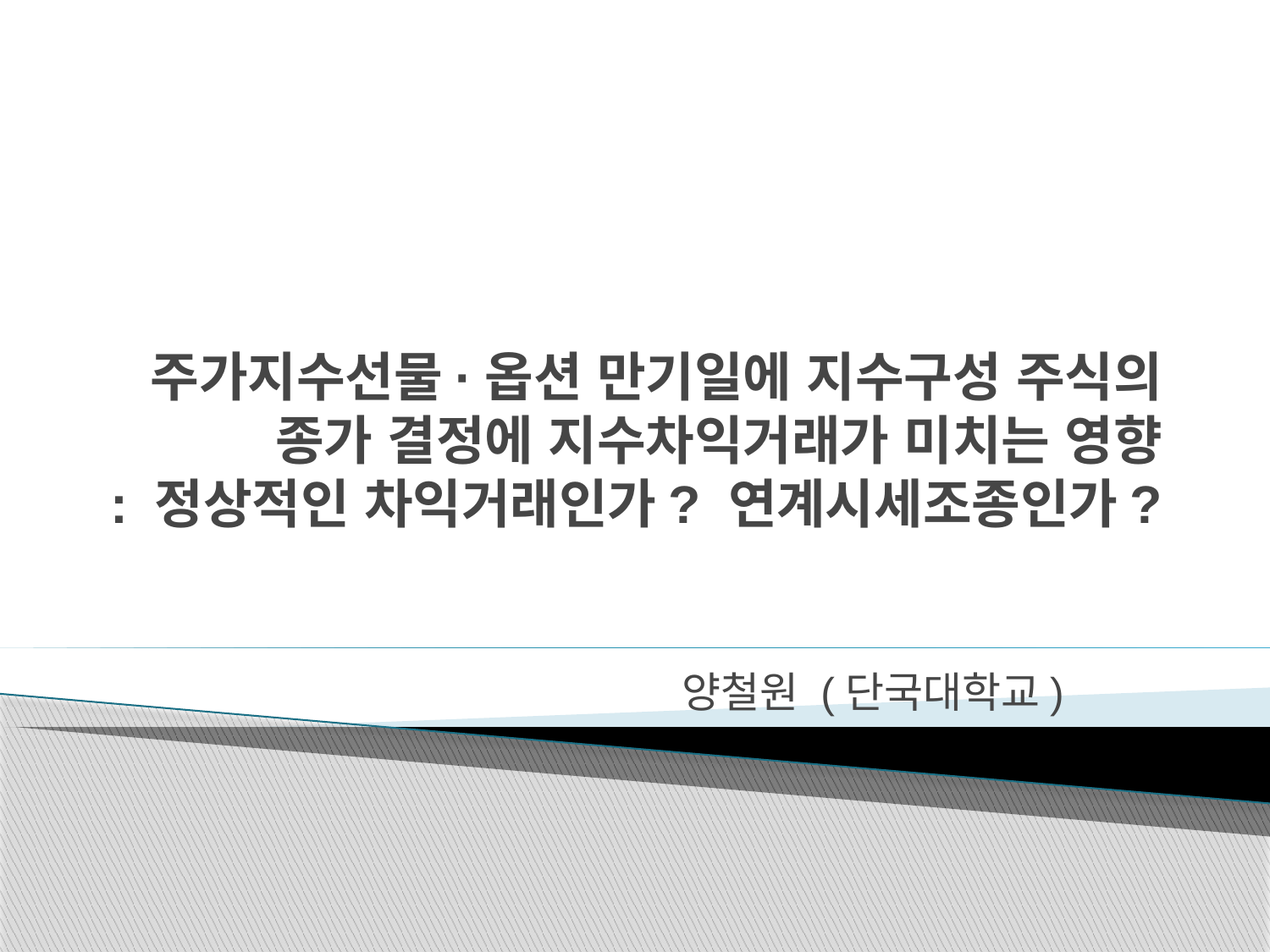

# 주가지수선물·옵션 만기일에 지수구성 주식의 종가 결정에 지수차익거래가 미치는 영향 : 정상적인 차익거래인가? 연계시세조종인가?
양철원 (단국대학교)